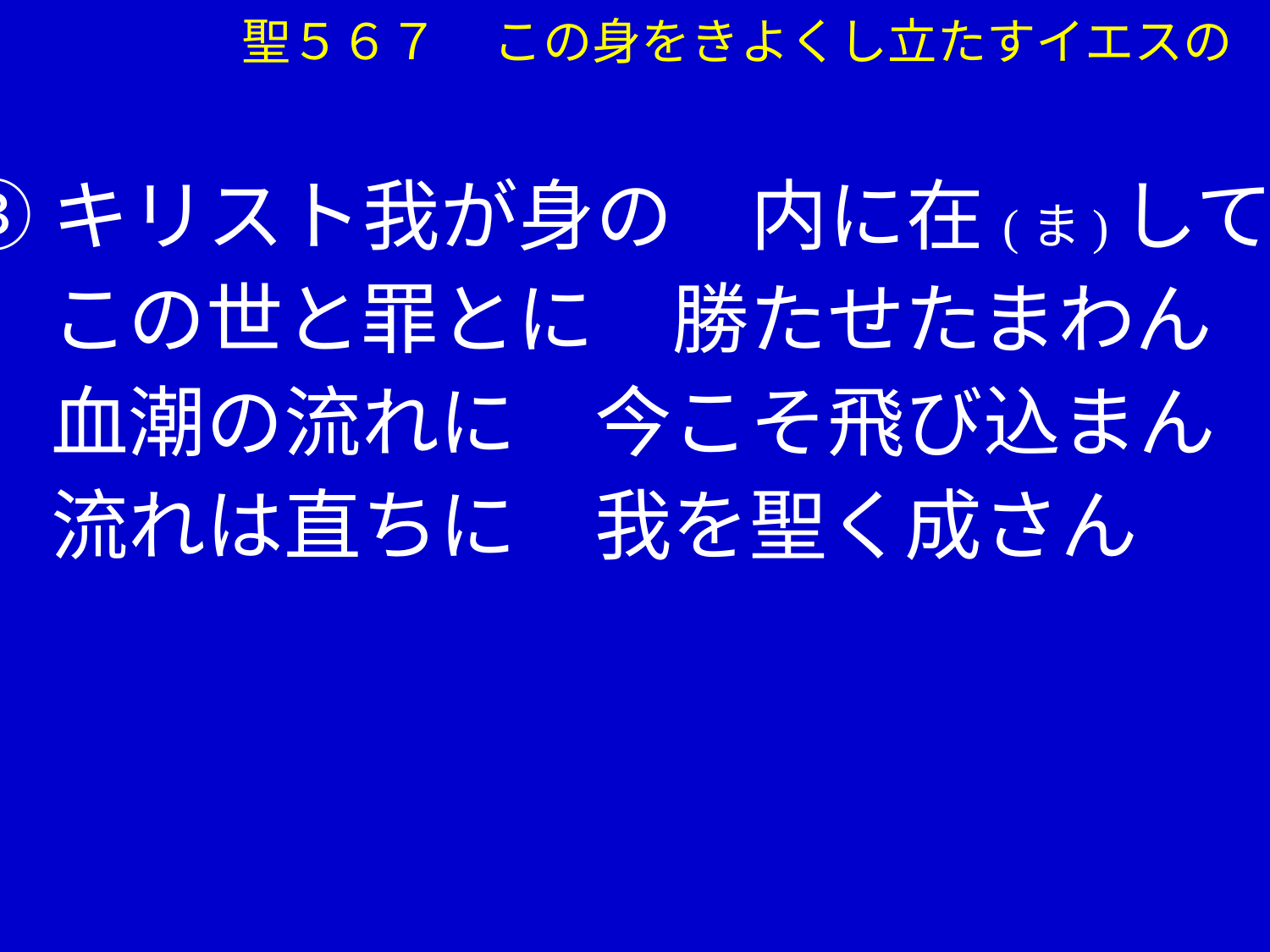

聖５６７     この身をきよくし立たすイエスの
③キリスト我が身の　内に在(ま)して
　 この世と罪とに　勝たせたまわん
　 血潮の流れに　今こそ飛び込まん
　 流れは直ちに　我を聖く成さん